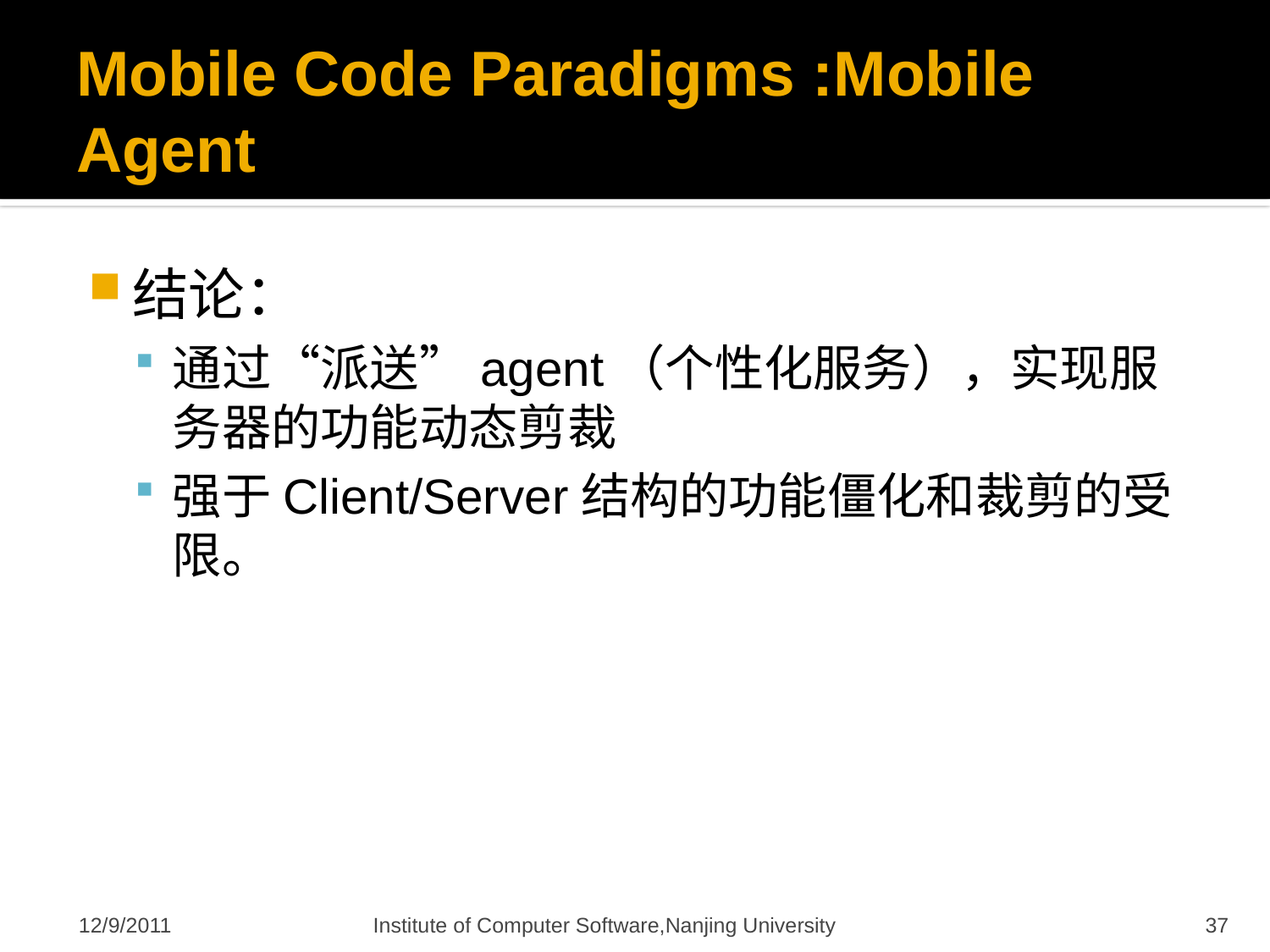

# Mobile Code Paradigms :Mobile Agent
结论：
通过“派送”agent（个性化服务），实现服务器的功能动态剪裁
强于Client/Server结构的功能僵化和裁剪的受限。
12/9/2011
Institute of Computer Software,Nanjing University
37